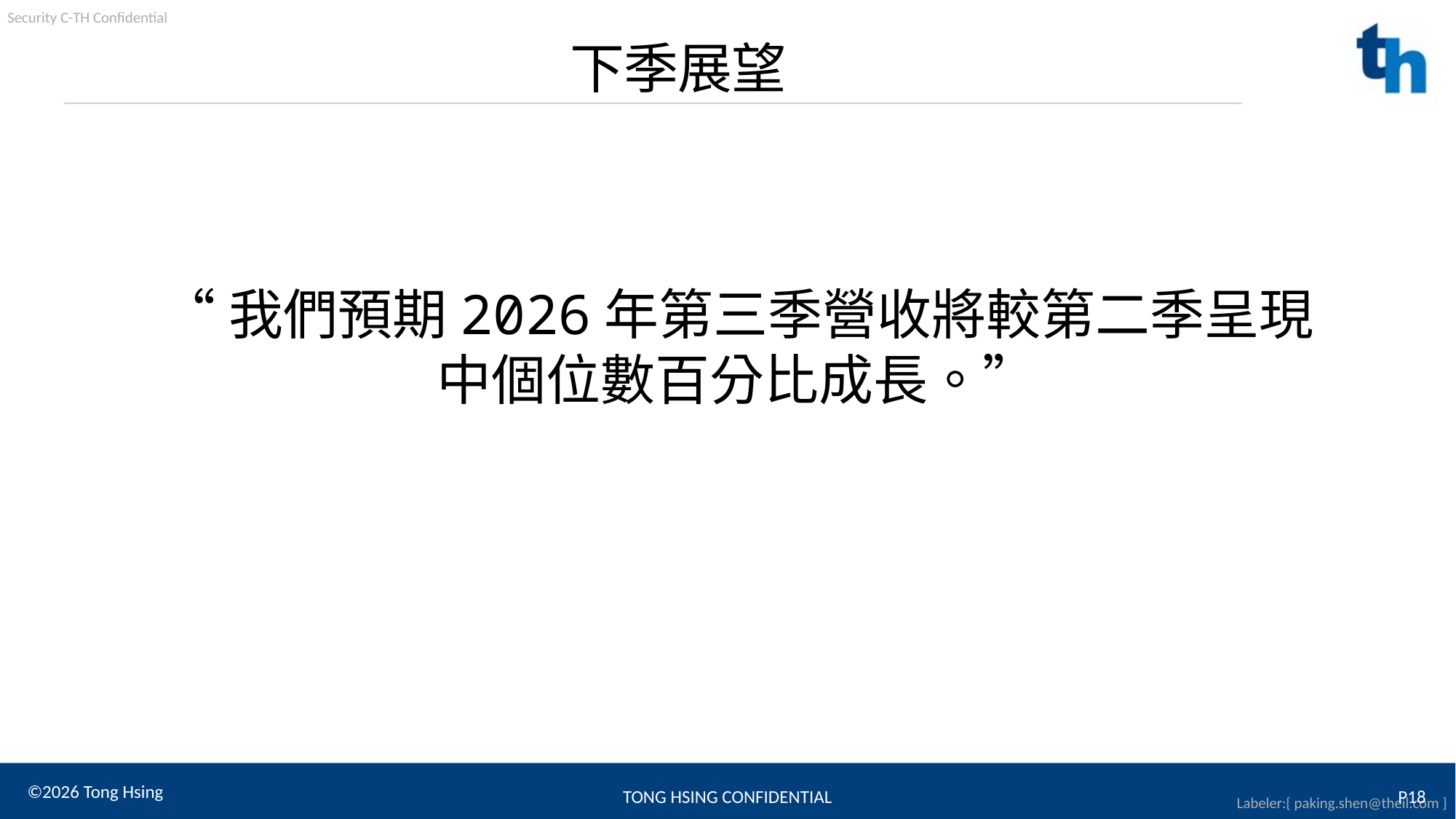

下季展望

“我們預期2026年第三季營收將較第二季呈現 中個位數百分比成長。”

TONG HSING CONFIDENTIAL
P18
©2026 Tong Hsing